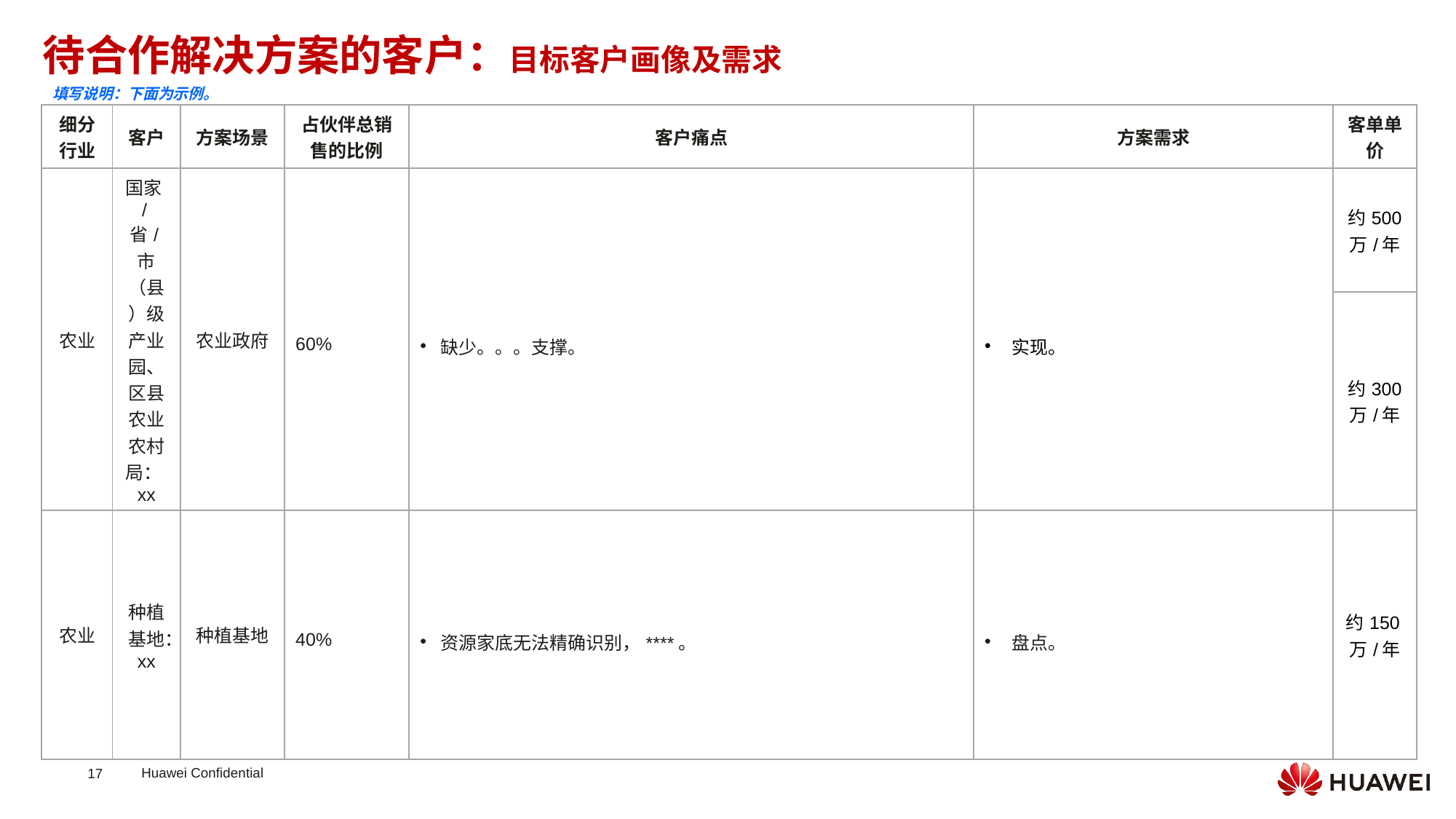

待合作解决方案的客户：目标客户画像及需求
填写说明：下面为示例。
| 细分行业 | 客户 | 方案场景 | 占伙伴总销售的比例 | 客户痛点 | 方案需求 | 客单单价 |
| --- | --- | --- | --- | --- | --- | --- |
| 农业 | 国家/省/市（县）级产业园、区县农业农村局：xx | 农业政府 | 60% | 缺少。。。支撑。 | 实现。 | 约500 万/年 |
|  |  |  |  |  |  | 约300 万/年 |
| 农业 | 种植基地：xx | 种植基地 | 40% | 资源家底无法精确识别，\*\*\*\*。 | 盘点。 | 约150万/年 |